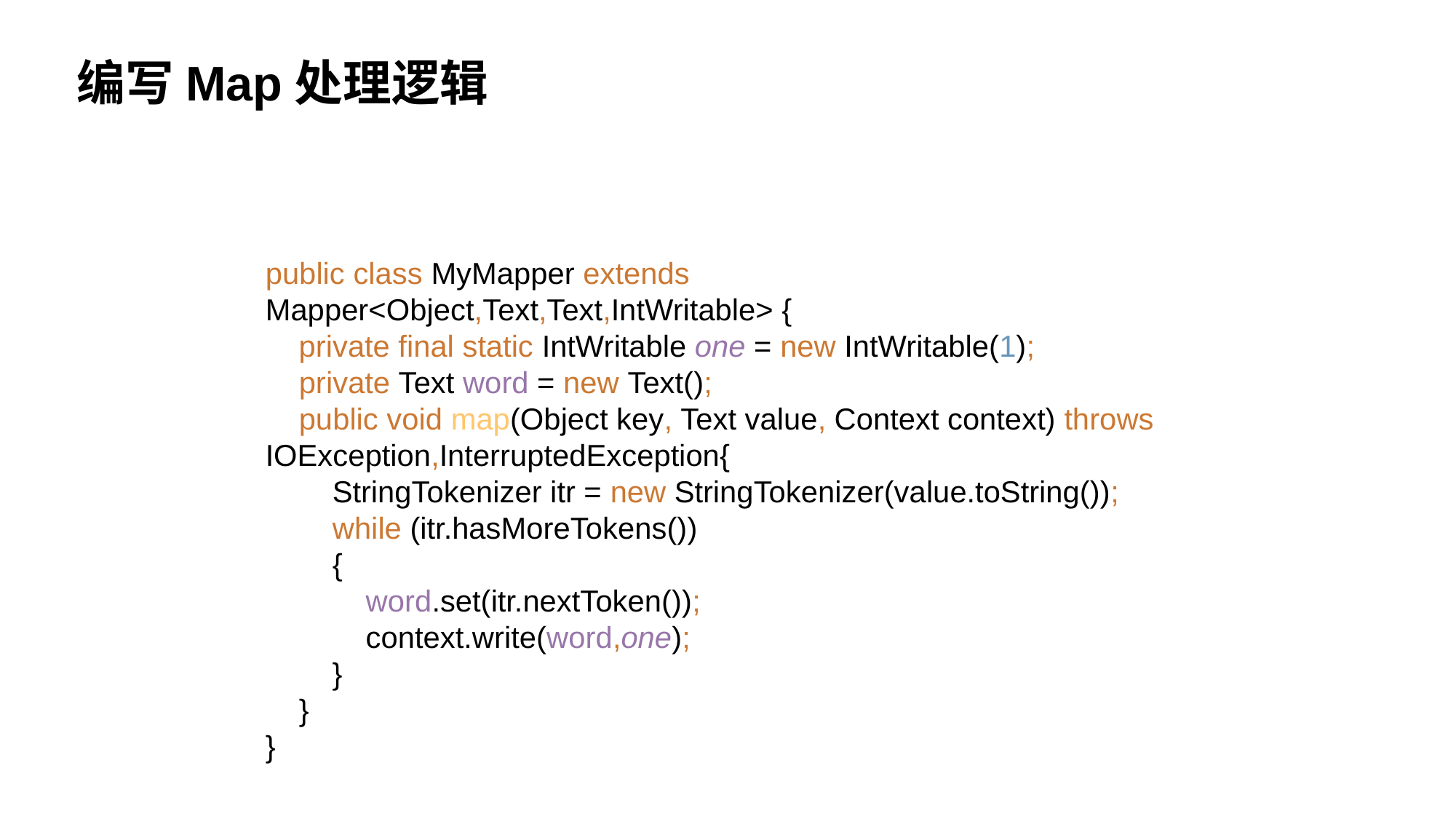

编写Map处理逻辑
public class MyMapper extends Mapper<Object,Text,Text,IntWritable> {
    private final static IntWritable one = new IntWritable(1);
    private Text word = new Text();
    public void map(Object key, Text value, Context context) throws IOException,InterruptedException{
        StringTokenizer itr = new StringTokenizer(value.toString());
        while (itr.hasMoreTokens())
        {
            word.set(itr.nextToken());
            context.write(word,one);
        }
    }
}